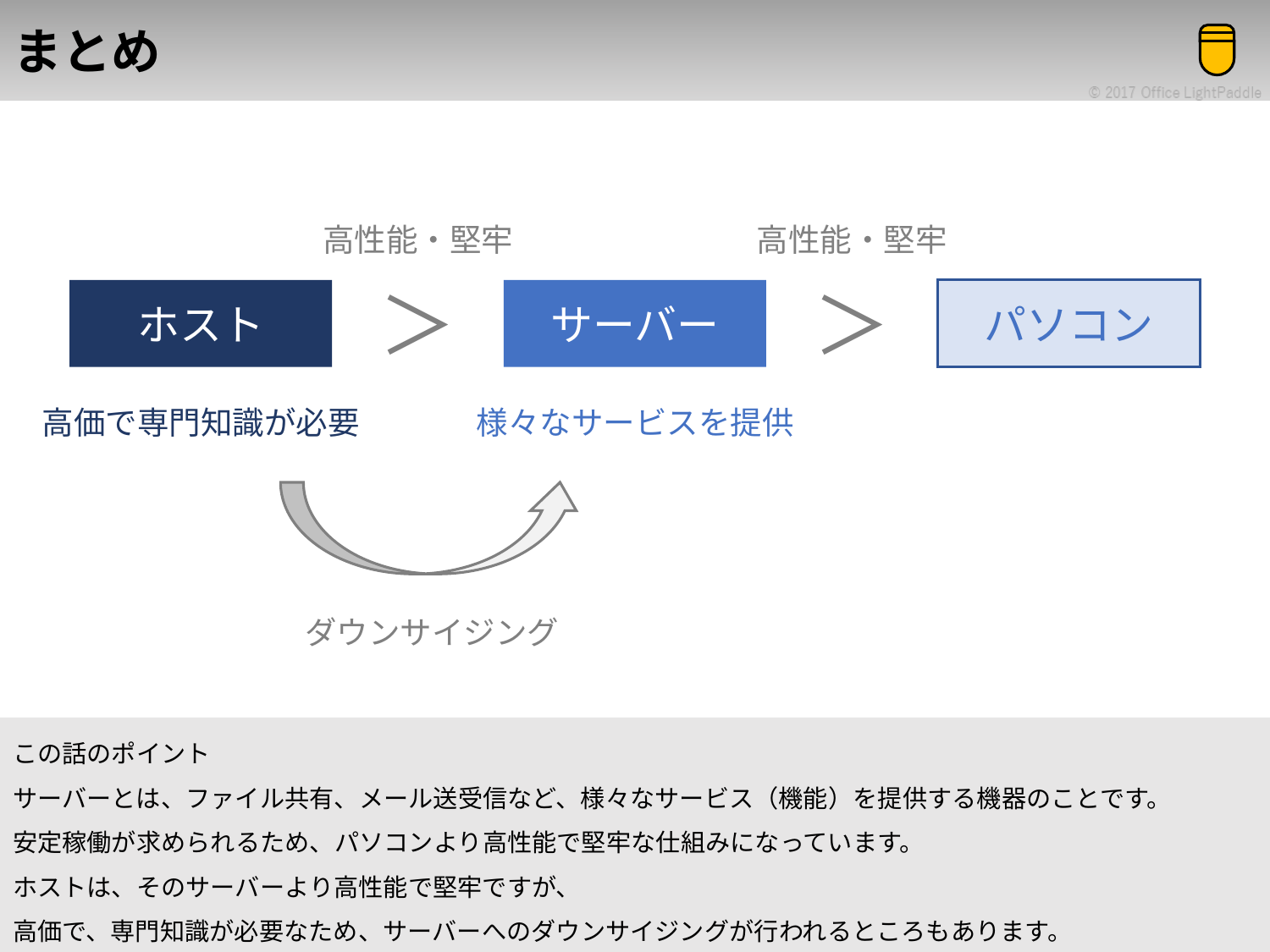

# まとめ

高性能・堅牢
高性能・堅牢
＞
＞
ホスト
サーバー
パソコン
高価で専門知識が必要
様々なサービスを提供

ダウンサイジング
この話のポイント
サーバーとは、ファイル共有、メール送受信など、様々なサービス（機能）を提供する機器のことです。
安定稼働が求められるため、パソコンより高性能で堅牢な仕組みになっています。
ホストは、そのサーバーより高性能で堅牢ですが、
高価で、専門知識が必要なため、サーバーへのダウンサイジングが行われるところもあります。